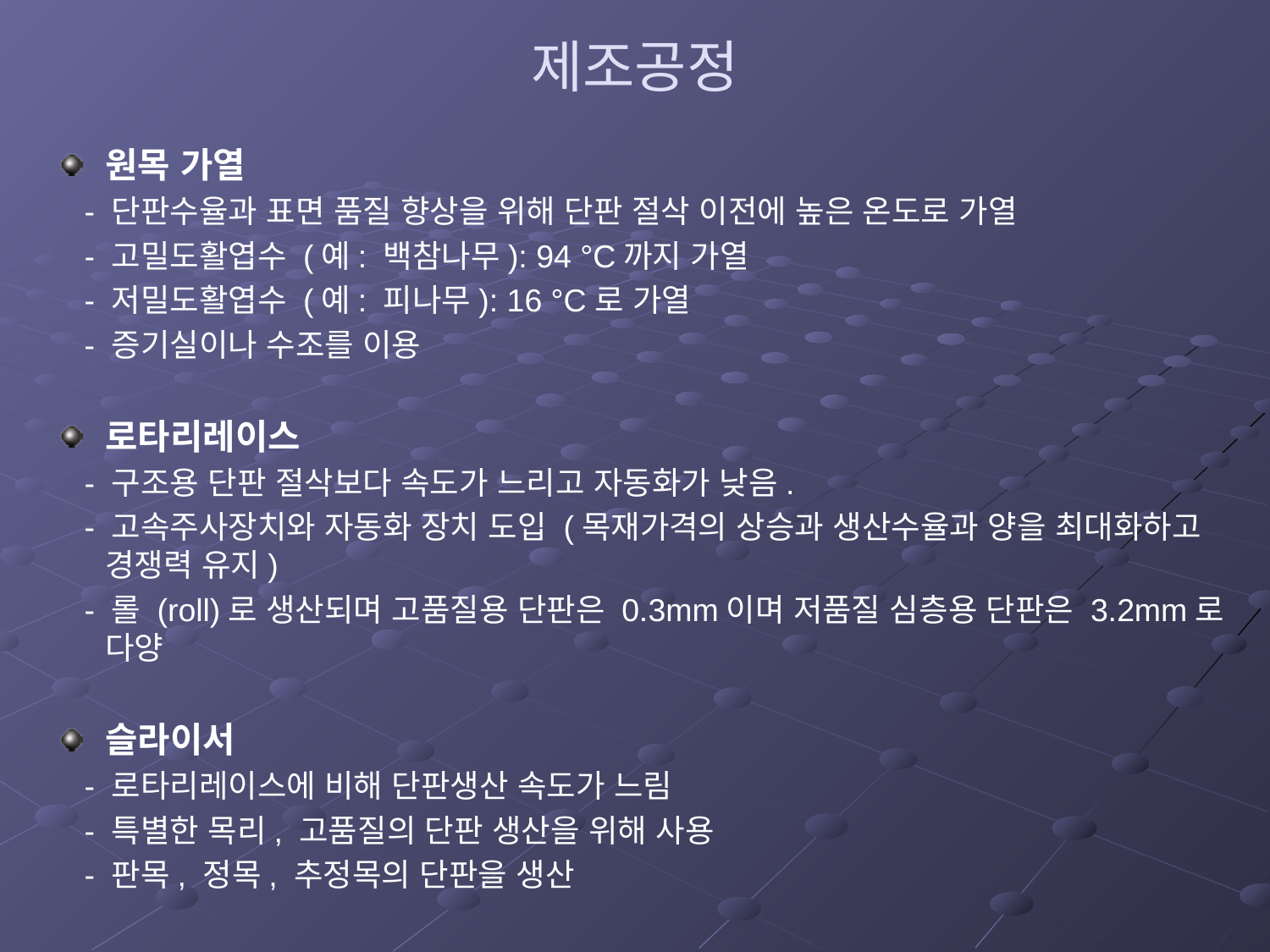

# 제조공정
원목 가열
   - 단판수율과 표면 품질 향상을 위해 단판 절삭 이전에 높은 온도로 가열
   - 고밀도활엽수 (예: 백참나무): 94 °C까지 가열
   - 저밀도활엽수 (예: 피나무): 16 °C로 가열
   - 증기실이나 수조를 이용

로타리레이스
   - 구조용 단판 절삭보다 속도가 느리고 자동화가 낮음.
   - 고속주사장치와 자동화 장치 도입 (목재가격의 상승과 생산수율과 양을 최대화하고 경쟁력 유지)
   - 롤 (roll)로 생산되며 고품질용 단판은 0.3mm이며 저품질 심층용 단판은 3.2mm로 다양

슬라이서
   - 로타리레이스에 비해 단판생산 속도가 느림
   - 특별한 목리, 고품질의 단판 생산을 위해 사용
   - 판목, 정목, 추정목의 단판을 생산